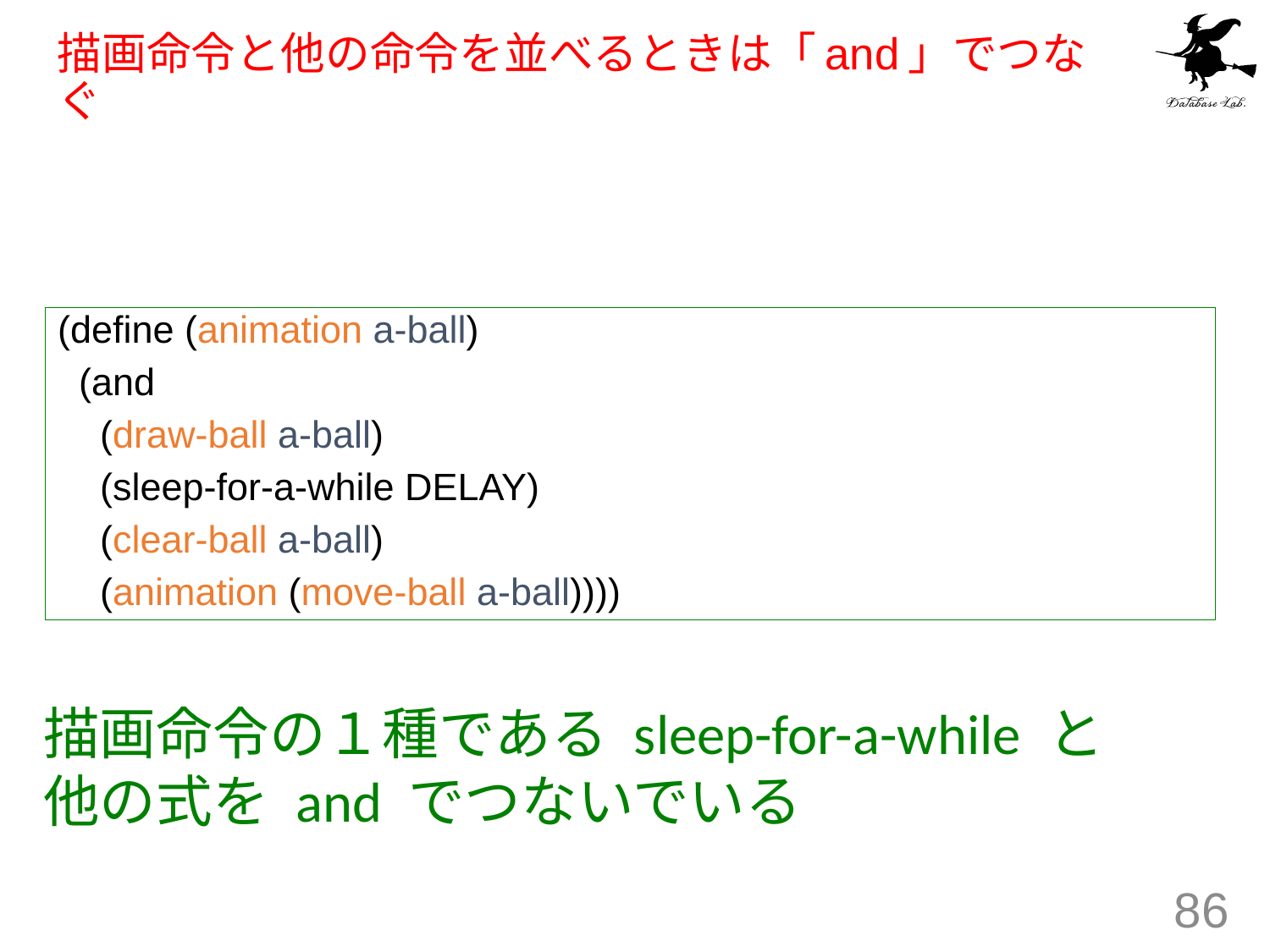

# 描画命令と他の命令を並べるときは「and」でつなぐ
(define (animation a-ball)
  (and
    (draw-ball a-ball)
    (sleep-for-a-while DELAY)
    (clear-ball a-ball)
    (animation (move-ball a-ball))))

描画命令の１種である sleep-for-a-while と
他の式を and でつないでいる
86